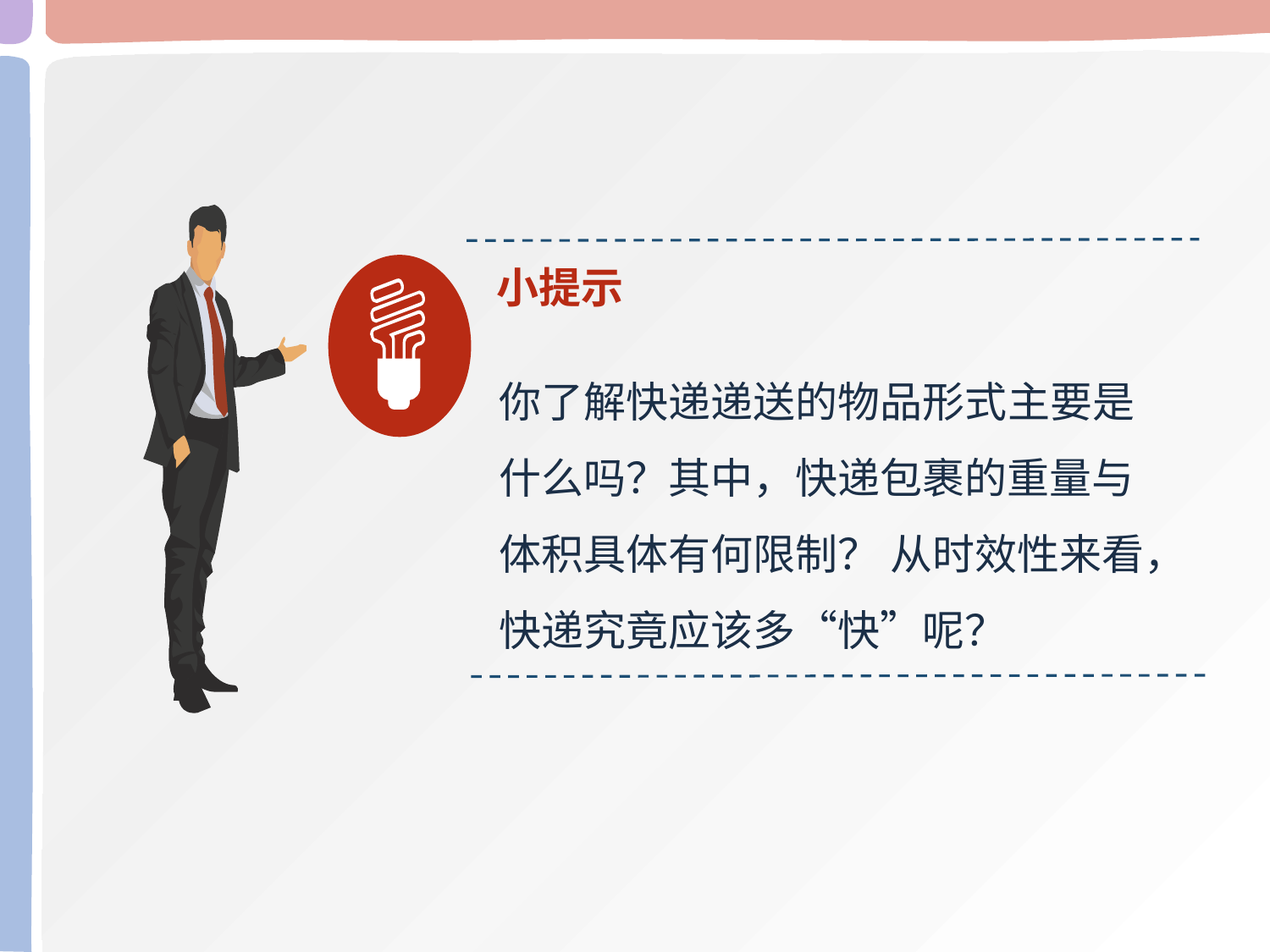

小提示
你了解快递递送的物品形式主要是什么吗？其中，快递包裹的重量与体积具体有何限制？ 从时效性来看，快递究竟应该多“快”呢？